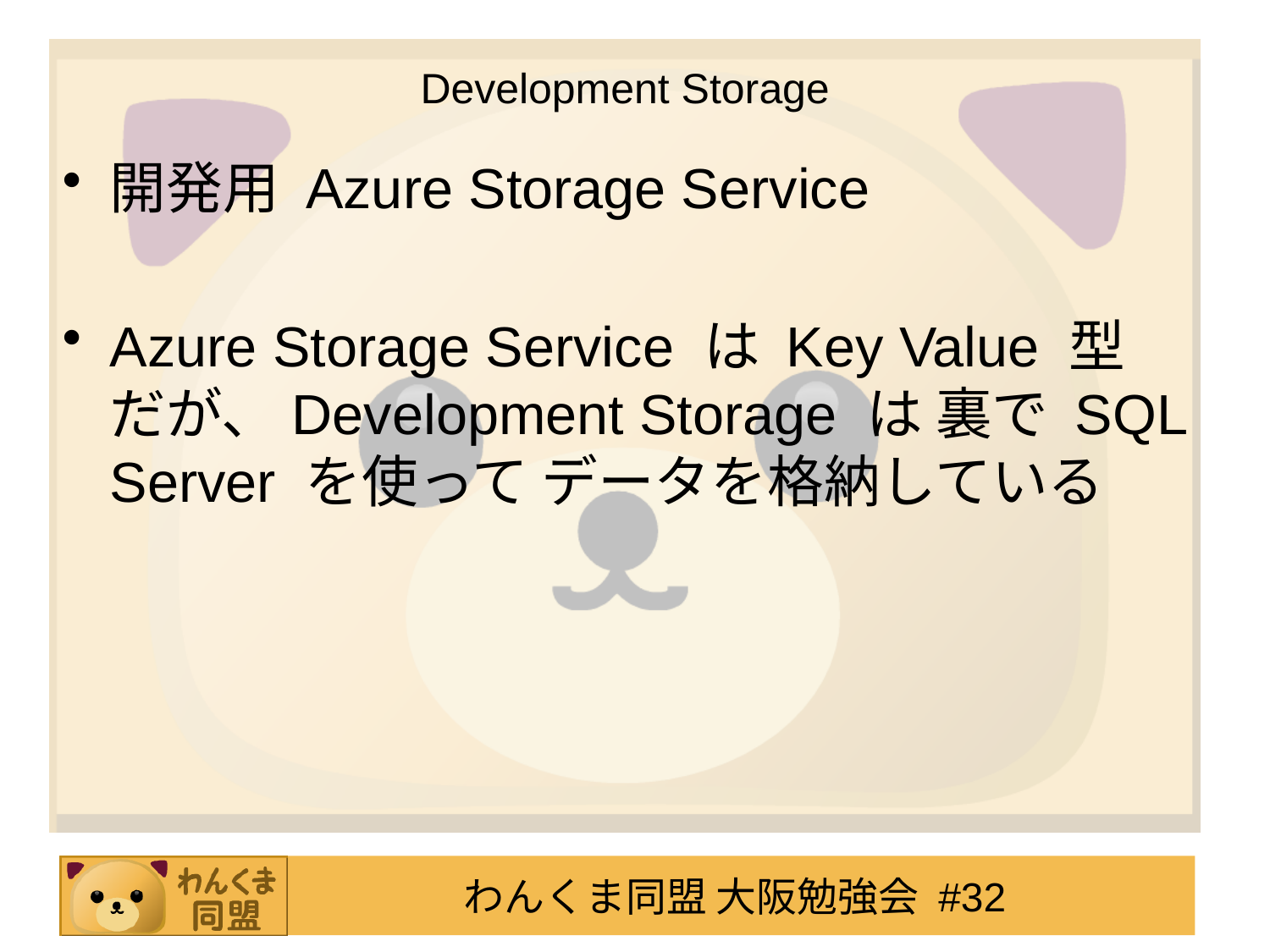

# Development Storage
開発用 Azure Storage Service

Azure Storage Service は Key Value 型 だが、Development Storage は 裏で SQL Server を使って データを格納している